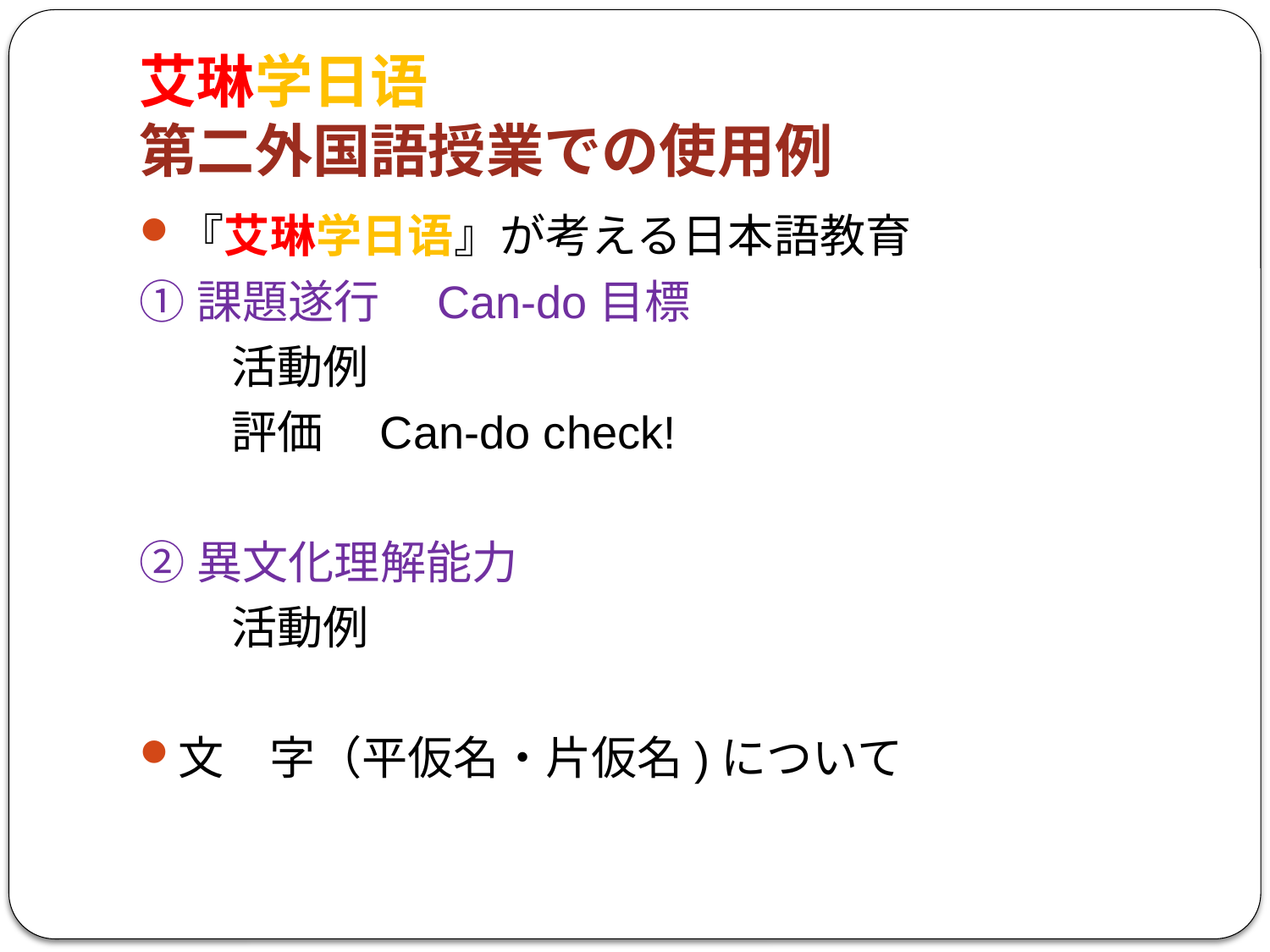

# 艾琳学日语 第二外国語授業での使用例
『艾琳学日语』が考える日本語教育
①課題遂行　Can-do目標
　　活動例
　　評価　Can-do check!

②異文化理解能力
　　活動例

文　字（平仮名・片仮名)について